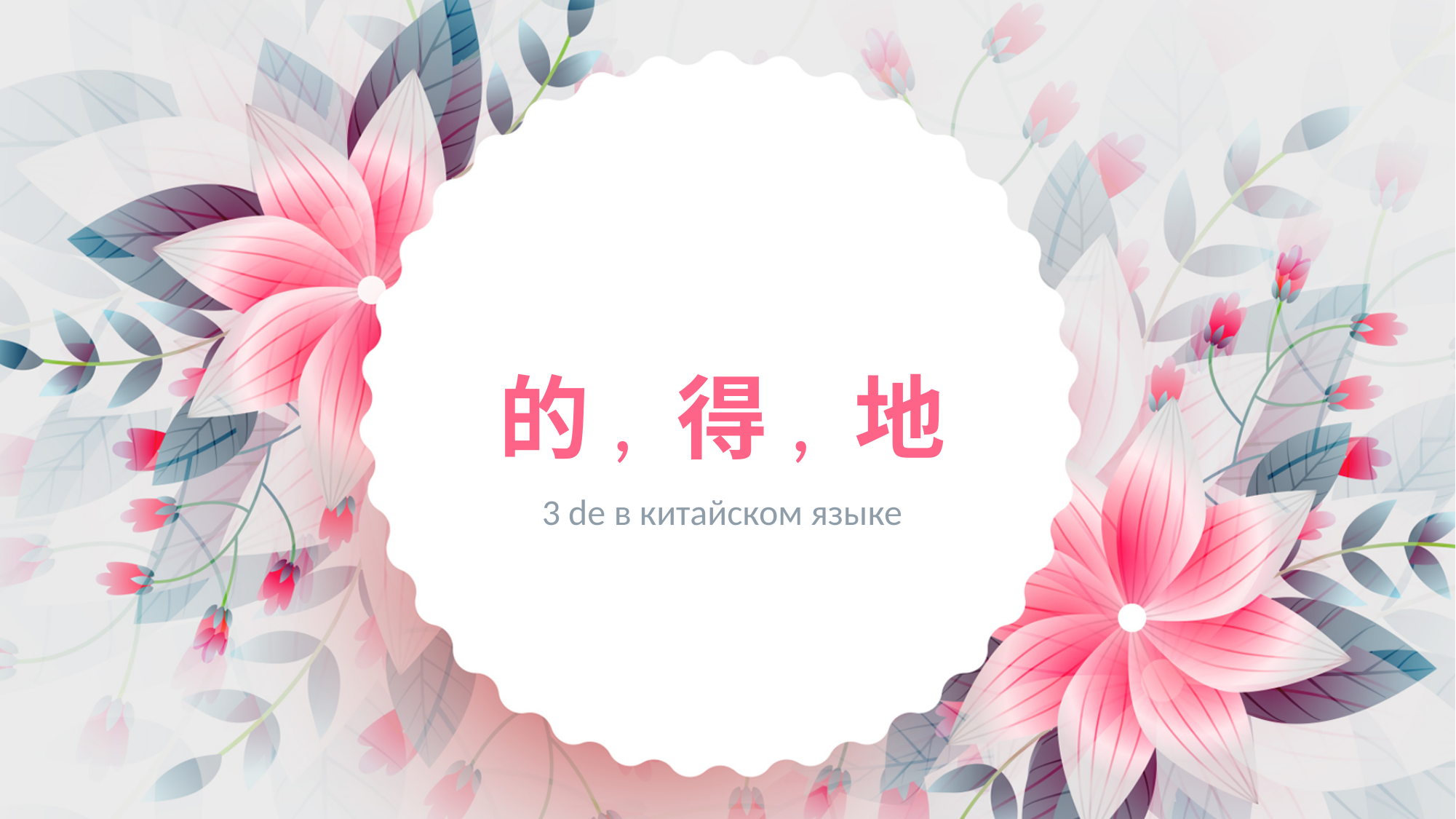

# 的, 得, 地
3 de в китайском языке